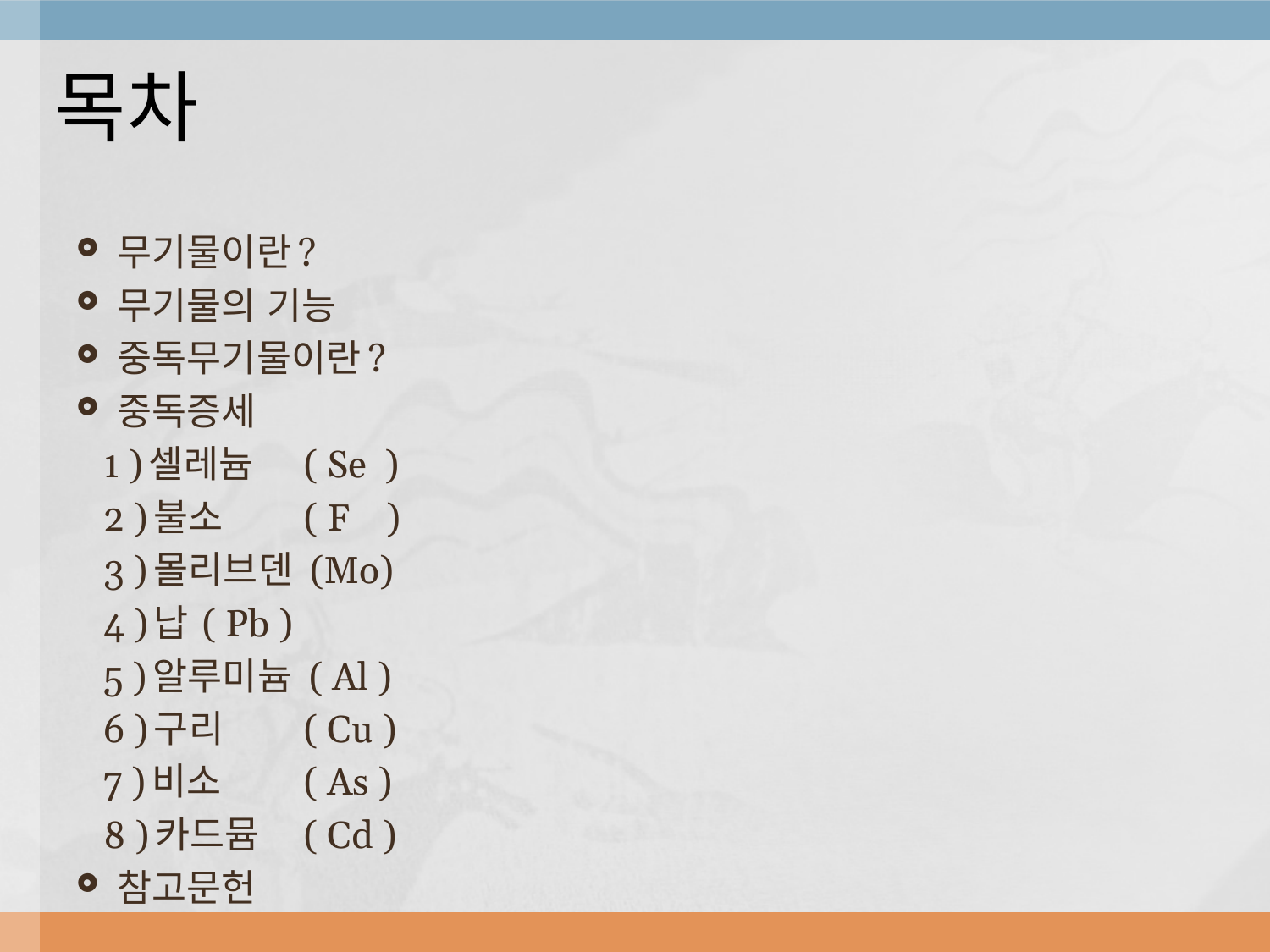

# 목차
무기물이란?
무기물의 기능
중독무기물이란?
중독증세
   1 )셀레늄	 ( Se  )
   2 )불소  	 ( F    )
   3 )몰리브덴 (Mo)
   4 )납 	( Pb )
   5 )알루미늄 ( Al )
   6 )구리	 ( Cu )
   7 )비소	 ( As )
   8 )카드뮴	 ( Cd )
참고문헌